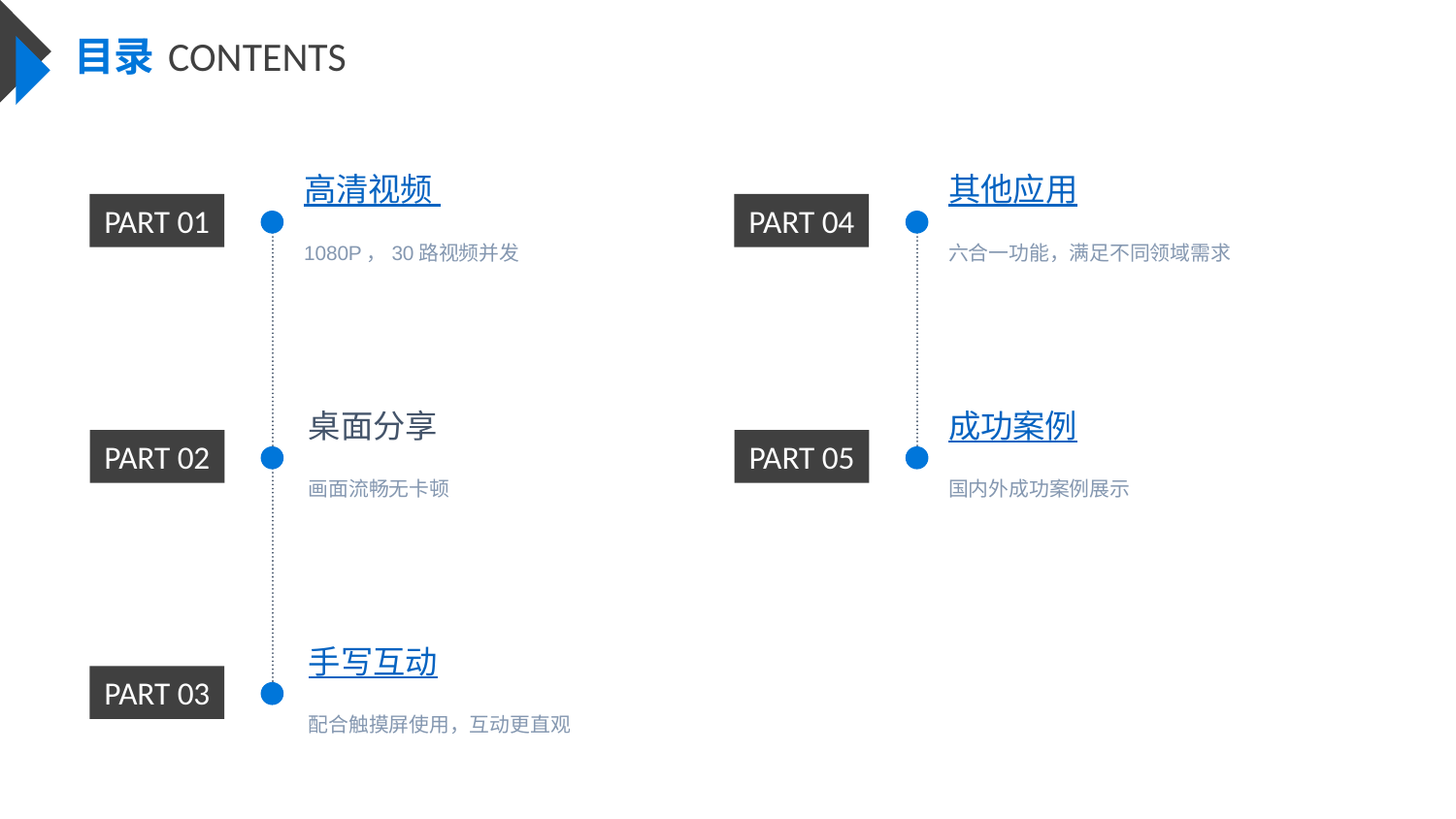

目录
CONTENTS

高清视频
1080P，30路视频并发
其他应用
六合一功能，满足不同领域需求
PART 01
PART 04

桌面分享
画面流畅无卡顿
成功案例
国内外成功案例展示
PART 02
PART 05

手写互动
配合触摸屏使用，互动更直观
PART 03